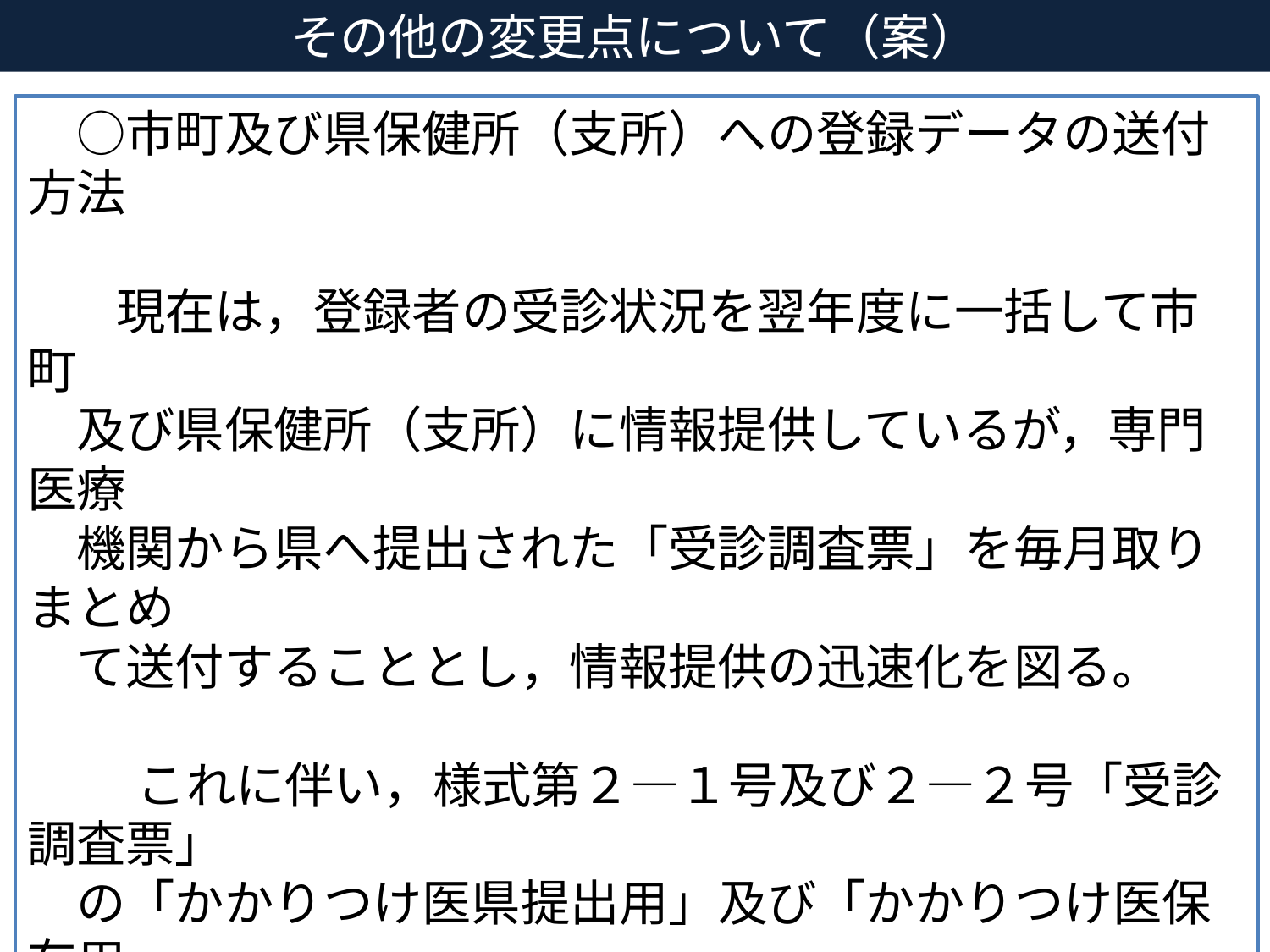

その他の変更点について（案）
　○市町及び県保健所（支所）への登録データの送付方法

       現在は，登録者の受診状況を翌年度に一括して市町
　及び県保健所（支所）に情報提供しているが，専門医療
　機関から県へ提出された「受診調査票」を毎月取りまとめ
　て送付することとし，情報提供の迅速化を図る。

　　 これに伴い，様式第２―１号及び２―２号「受診調査票」
　の「かかりつけ医県提出用」及び「かかりつけ医保存用」
　を「保健所送付用」及び「市町送付用」に変更。